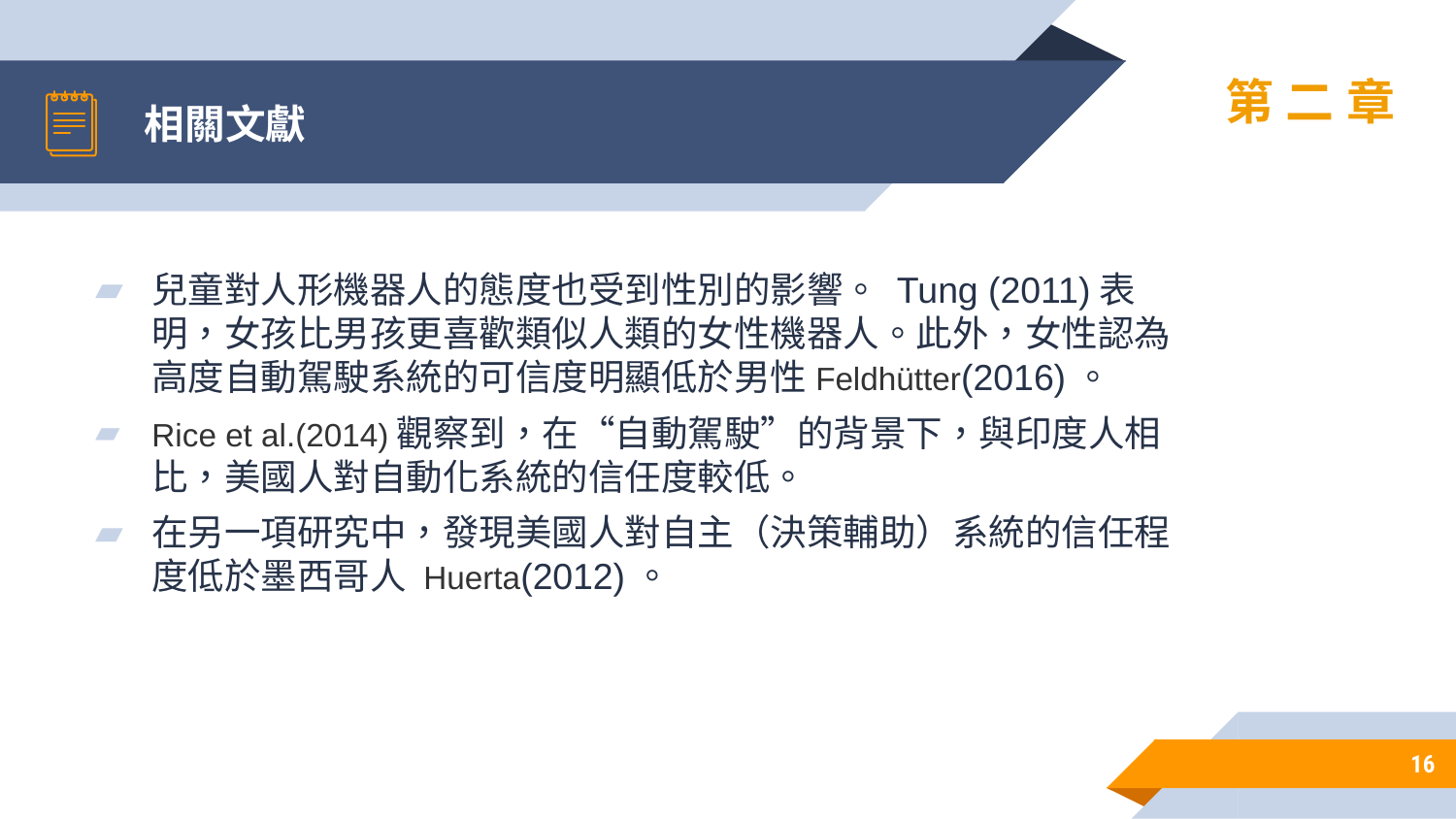

# 相關文獻
第二章

兒童對人形機器人的態度也受到性別的影響。 Tung (2011)表明，女孩比男孩更喜歡類似人類的女性機器人。此外，女性認為高度自動駕駛系統的可信度明顯低於男性Feldhütter(2016)。
Rice et al.(2014)觀察到，在“自動駕駛”的背景下，與印度人相比，美國人對自動化系統的信任度較低。
在另一項研究中，發現美國人對自主（決策輔助）系統的信任程度低於墨西哥人 Huerta(2012)。

16